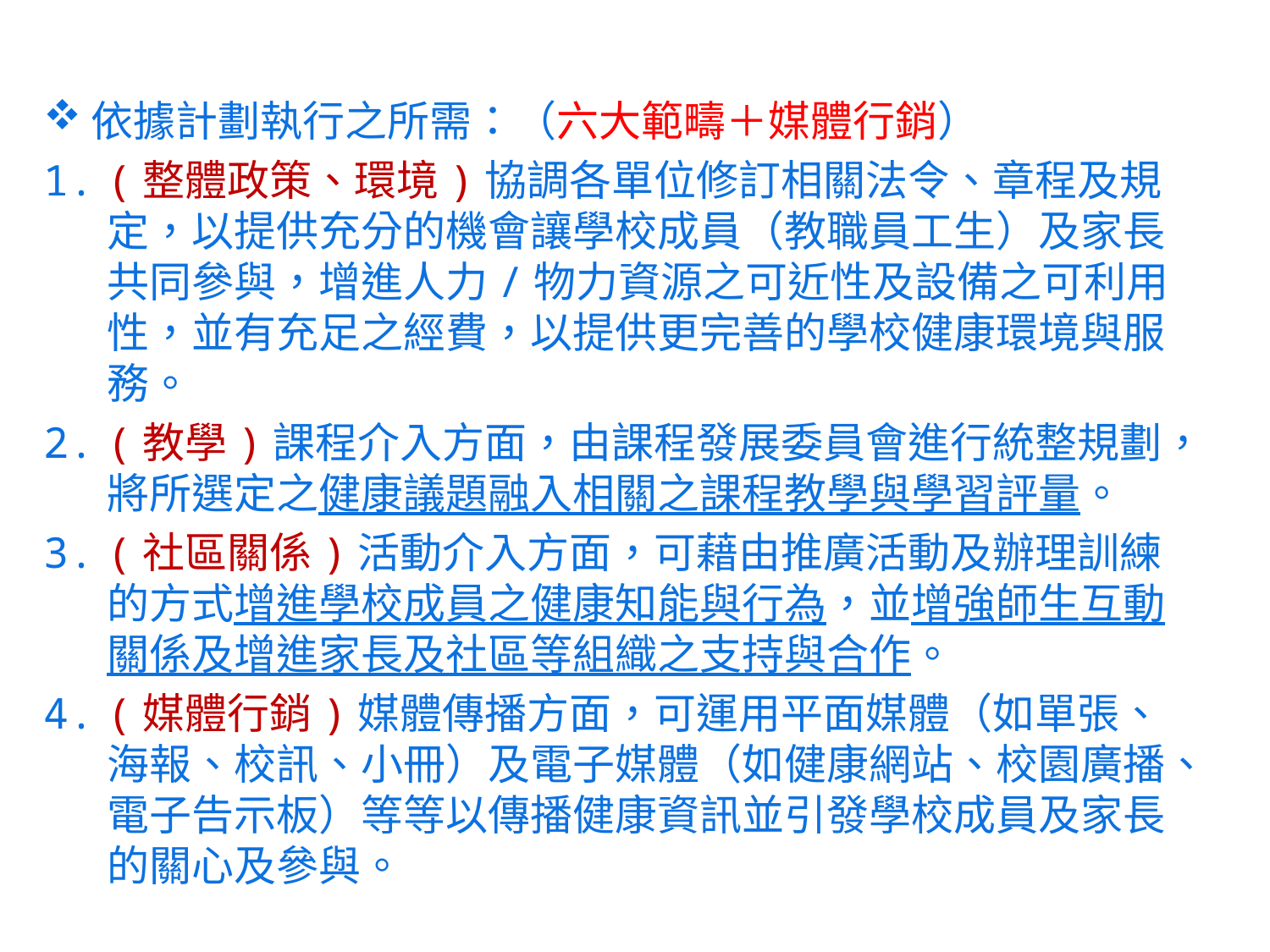

依據計劃執行之所需：（六大範疇＋媒體行銷）
(整體政策、環境)協調各單位修訂相關法令、章程及規定，以提供充分的機會讓學校成員（教職員工生）及家長共同參與，增進人力/物力資源之可近性及設備之可利用性，並有充足之經費，以提供更完善的學校健康環境與服務。
(教學)課程介入方面，由課程發展委員會進行統整規劃，將所選定之健康議題融入相關之課程教學與學習評量。
(社區關係)活動介入方面，可藉由推廣活動及辦理訓練的方式增進學校成員之健康知能與行為，並增強師生互動關係及增進家長及社區等組織之支持與合作。
(媒體行銷)媒體傳播方面，可運用平面媒體（如單張、海報、校訊、小冊）及電子媒體（如健康網站、校園廣播、電子告示板）等等以傳播健康資訊並引發學校成員及家長的關心及參與。